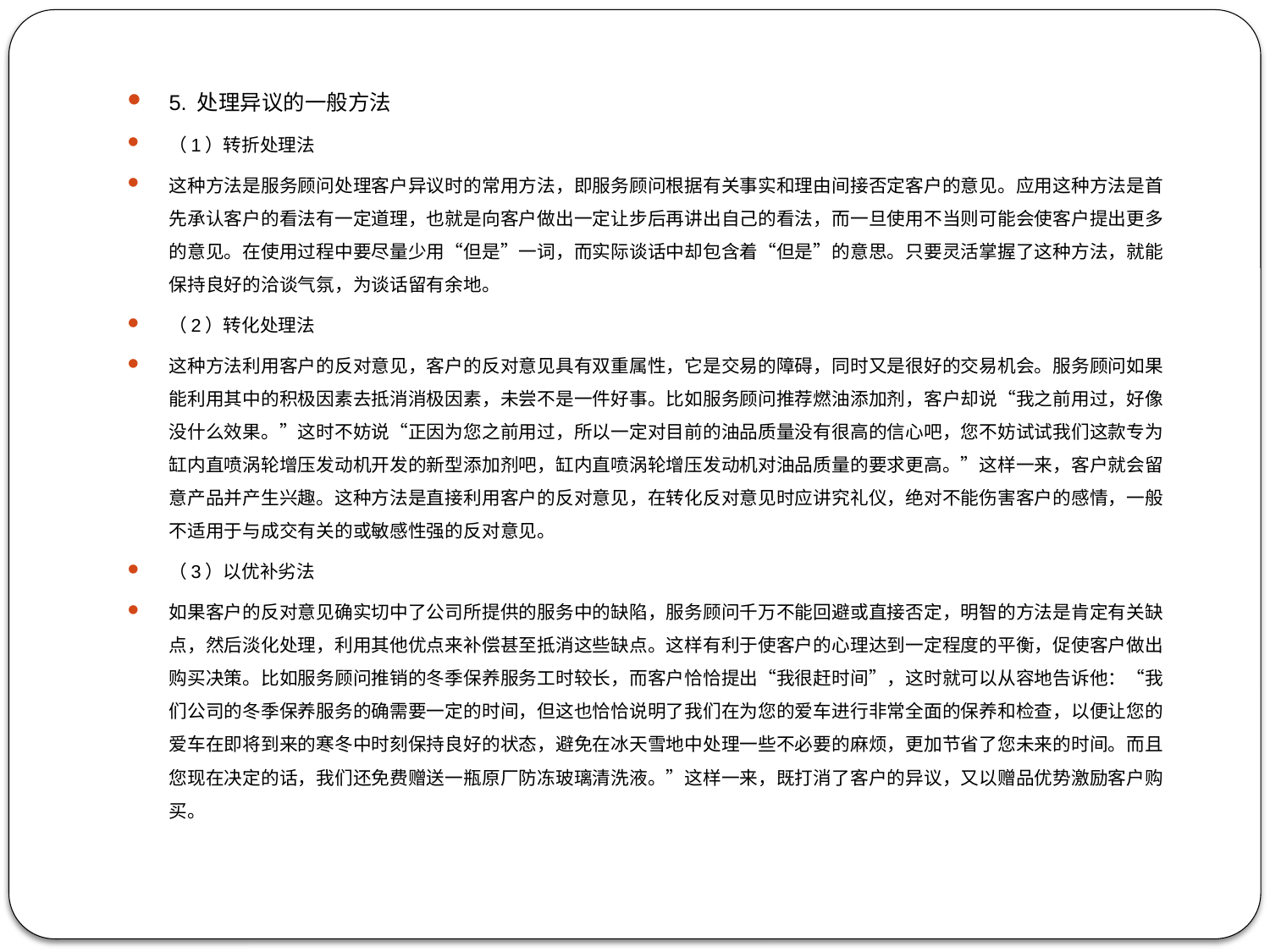

5. 处理异议的一般方法
（1）转折处理法
这种方法是服务顾问处理客户异议时的常用方法，即服务顾问根据有关事实和理由间接否定客户的意见。应用这种方法是首先承认客户的看法有一定道理，也就是向客户做出一定让步后再讲出自己的看法，而一旦使用不当则可能会使客户提出更多的意见。在使用过程中要尽量少用“但是”一词，而实际谈话中却包含着“但是”的意思。只要灵活掌握了这种方法，就能保持良好的洽谈气氛，为谈话留有余地。
（2）转化处理法
这种方法利用客户的反对意见，客户的反对意见具有双重属性，它是交易的障碍，同时又是很好的交易机会。服务顾问如果能利用其中的积极因素去抵消消极因素，未尝不是一件好事。比如服务顾问推荐燃油添加剂，客户却说“我之前用过，好像没什么效果。”这时不妨说“正因为您之前用过，所以一定对目前的油品质量没有很高的信心吧，您不妨试试我们这款专为缸内直喷涡轮增压发动机开发的新型添加剂吧，缸内直喷涡轮增压发动机对油品质量的要求更高。”这样一来，客户就会留意产品并产生兴趣。这种方法是直接利用客户的反对意见，在转化反对意见时应讲究礼仪，绝对不能伤害客户的感情，一般不适用于与成交有关的或敏感性强的反对意见。
（3）以优补劣法
如果客户的反对意见确实切中了公司所提供的服务中的缺陷，服务顾问千万不能回避或直接否定，明智的方法是肯定有关缺点，然后淡化处理，利用其他优点来补偿甚至抵消这些缺点。这样有利于使客户的心理达到一定程度的平衡，促使客户做出购买决策。比如服务顾问推销的冬季保养服务工时较长，而客户恰恰提出“我很赶时间”，这时就可以从容地告诉他：“我们公司的冬季保养服务的确需要一定的时间，但这也恰恰说明了我们在为您的爱车进行非常全面的保养和检查，以便让您的爱车在即将到来的寒冬中时刻保持良好的状态，避免在冰天雪地中处理一些不必要的麻烦，更加节省了您未来的时间。而且您现在决定的话，我们还免费赠送一瓶原厂防冻玻璃清洗液。”这样一来，既打消了客户的异议，又以赠品优势激励客户购买。